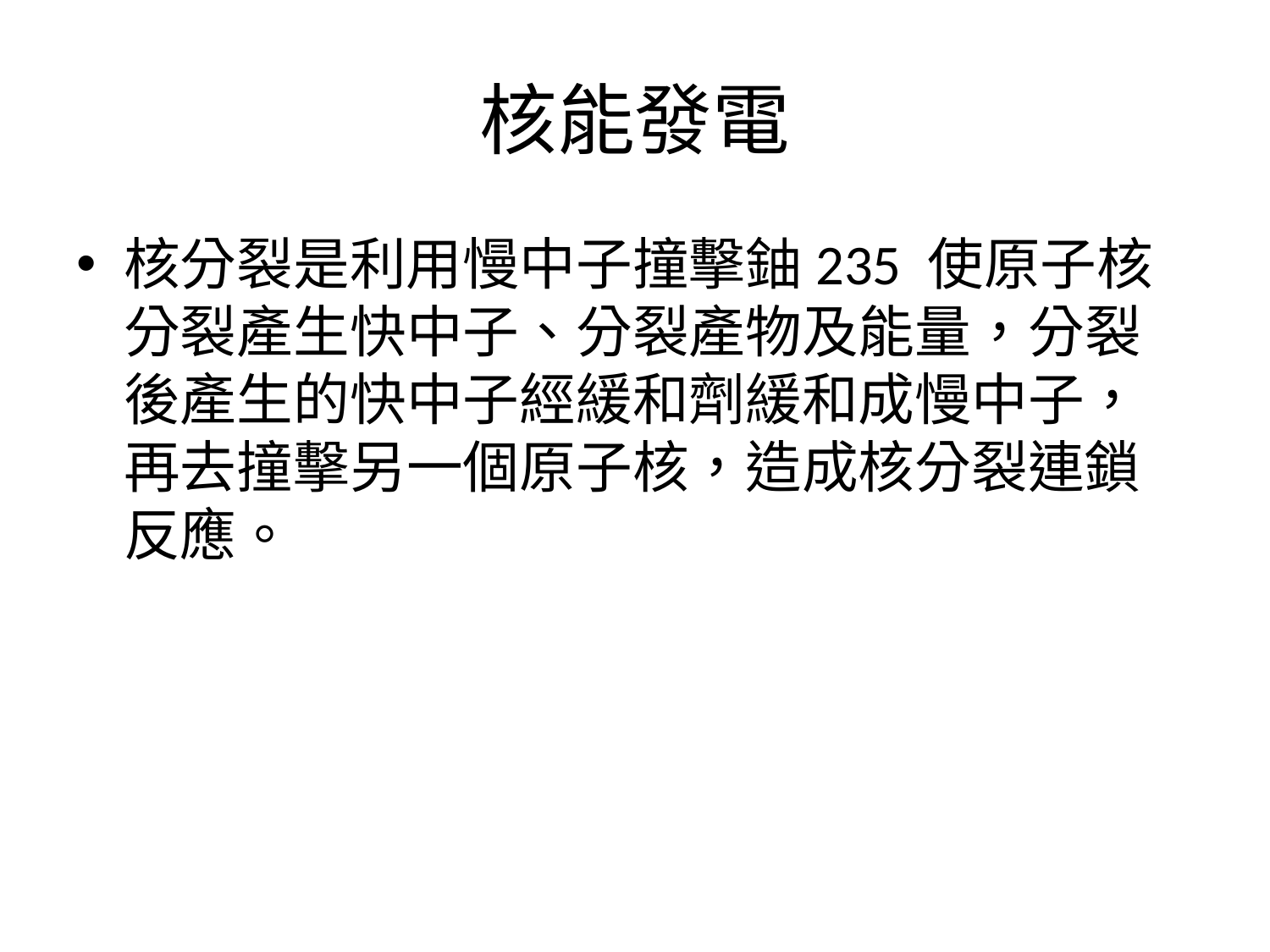

# 核能發電
核分裂是利用慢中子撞擊鈾235 使原子核分裂產生快中子、分裂產物及能量，分裂後產生的快中子經緩和劑緩和成慢中子，再去撞擊另一個原子核，造成核分裂連鎖反應。